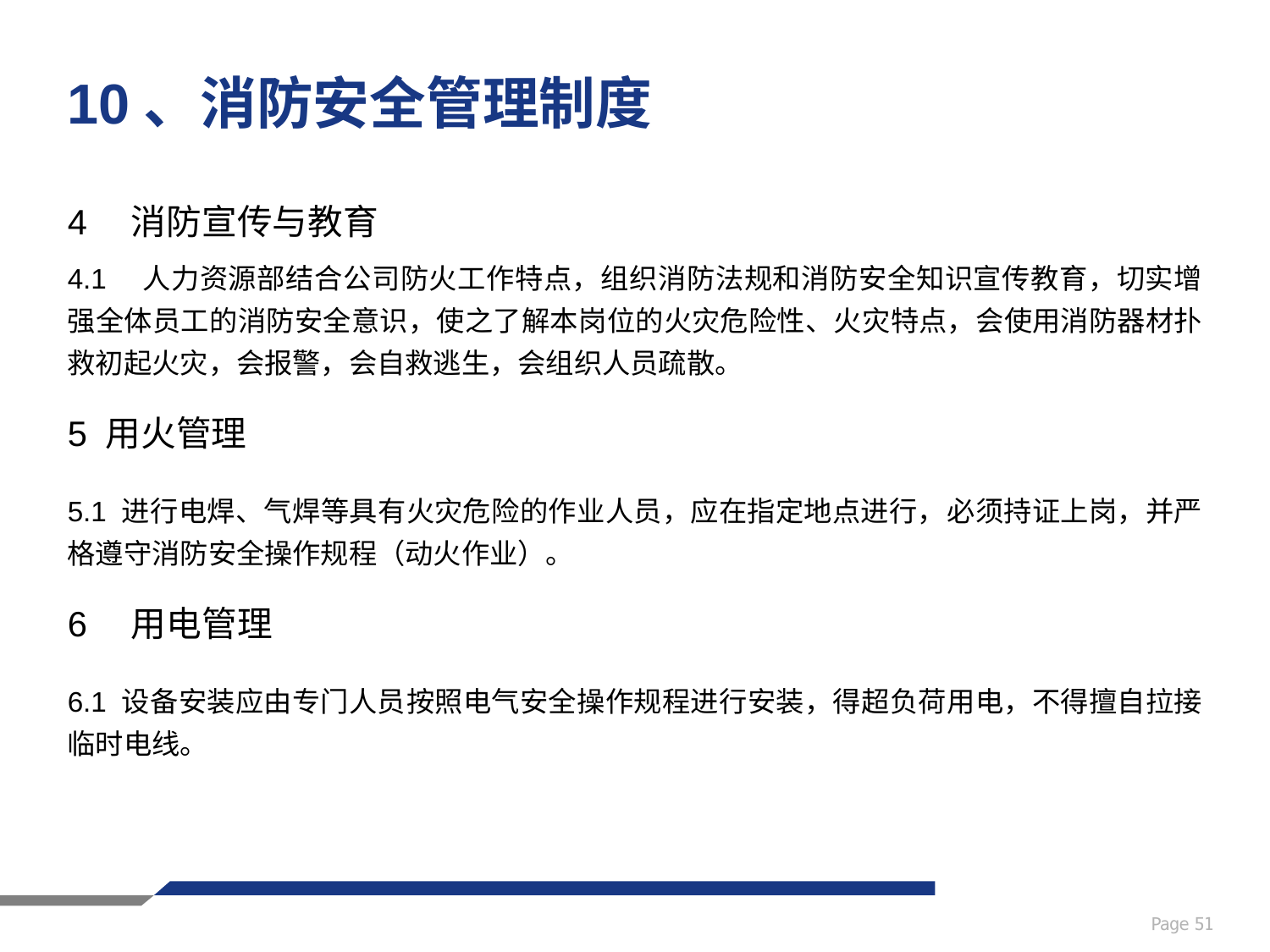

# 10、消防安全管理制度
4　消防宣传与教育
4.1　人力资源部结合公司防火工作特点，组织消防法规和消防安全知识宣传教育，切实增强全体员工的消防安全意识，使之了解本岗位的火灾危险性、火灾特点，会使用消防器材扑救初起火灾，会报警，会自救逃生，会组织人员疏散。
5 用火管理
5.1 进行电焊、气焊等具有火灾危险的作业人员，应在指定地点进行，必须持证上岗，并严格遵守消防安全操作规程（动火作业）。
6　用电管理
6.1 设备安装应由专门人员按照电气安全操作规程进行安装，得超负荷用电，不得擅自拉接临时电线。

Page 51